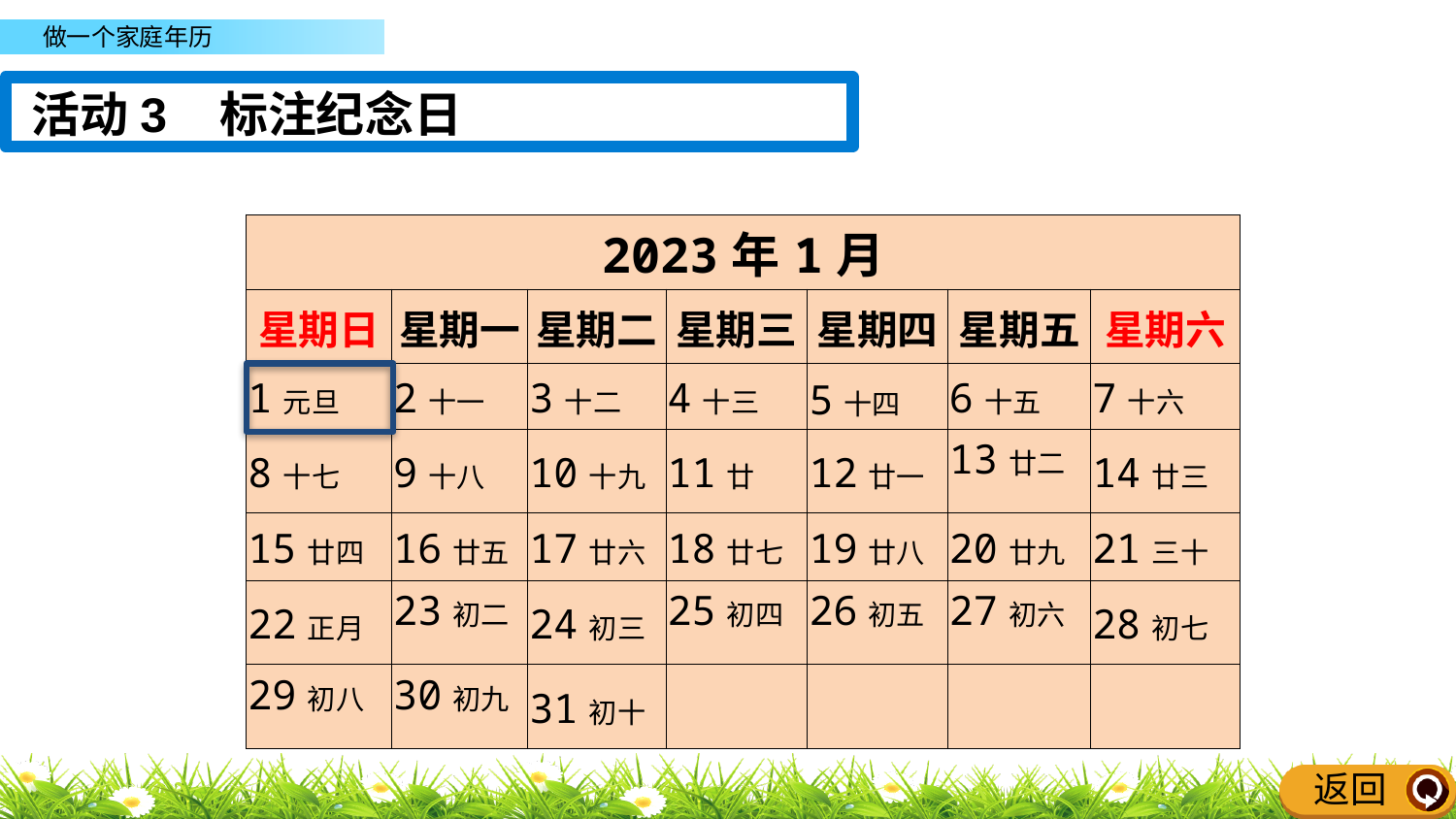

活动3   标注纪念日

| 2023年1月 |  |  |  |  |  |  |
| --- | --- | --- | --- | --- | --- | --- |
| 星期日 | 星期一 | 星期二 | 星期三 | 星期四 | 星期五 | 星期六 |
| 1元旦 | 2十一 | 3十二 | 4十三 | 5十四 | 6十五 | 7十六 |
| 8十七 | 9十八 | 10十九 | 11廿 | 12廿一 | 13廿二 | 14廿三 |
| 15廿四 | 16廿五 | 17廿六 | 18廿七 | 19廿八 | 20廿九 | 21三十 |
| 22正月 | 23初二 | 24初三 | 25初四 | 26初五 | 27初六 | 28初七 |
| 29初八 | 30初九 | 31初十 |  |  |  |  |